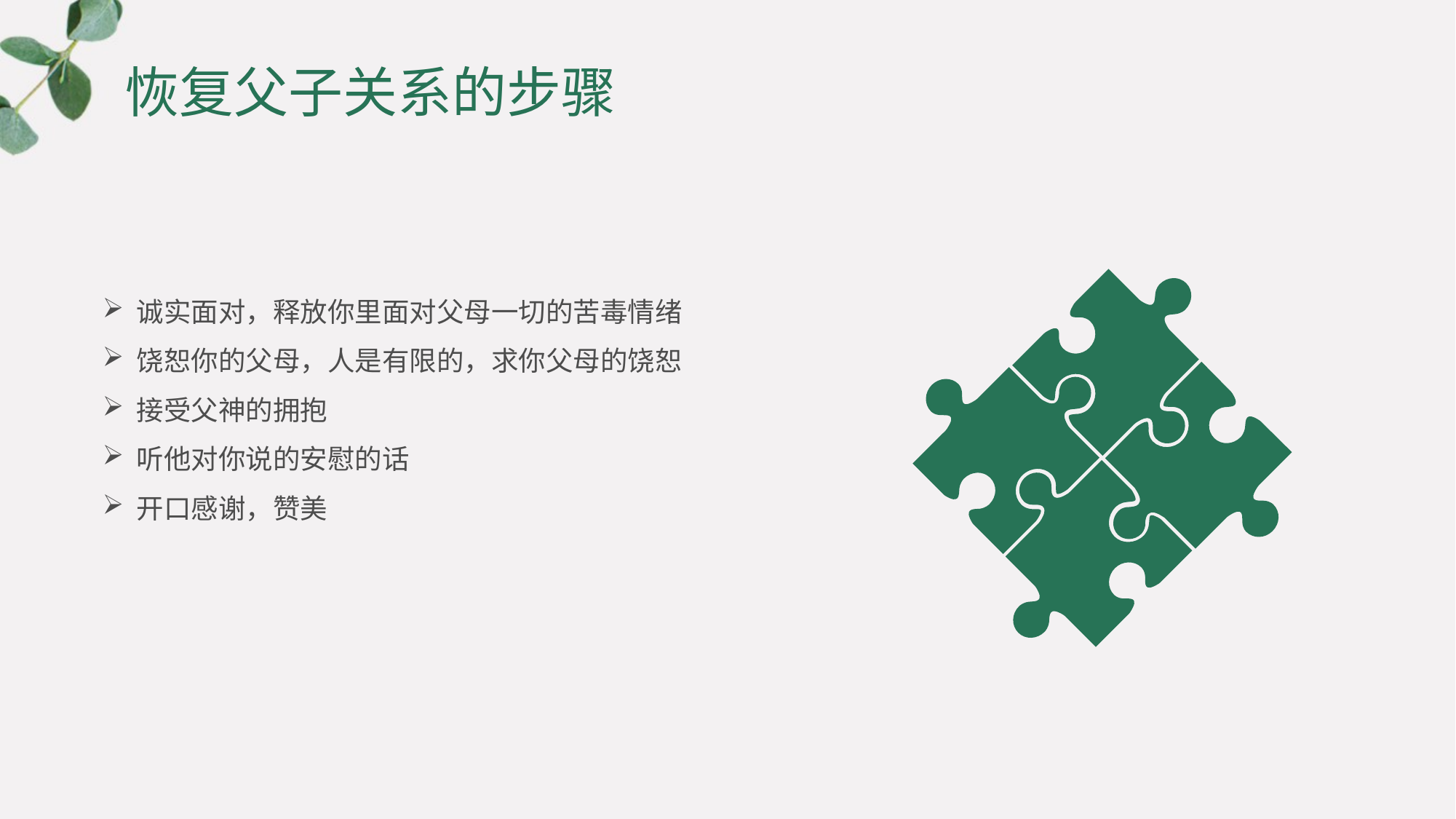

# 恢复父子关系的步骤

诚实面对，释放你里面对父母一切的苦毒情绪
饶恕你的父母，人是有限的，求你父母的饶恕
接受父神的拥抱
听他对你说的安慰的话
开口感谢，赞美